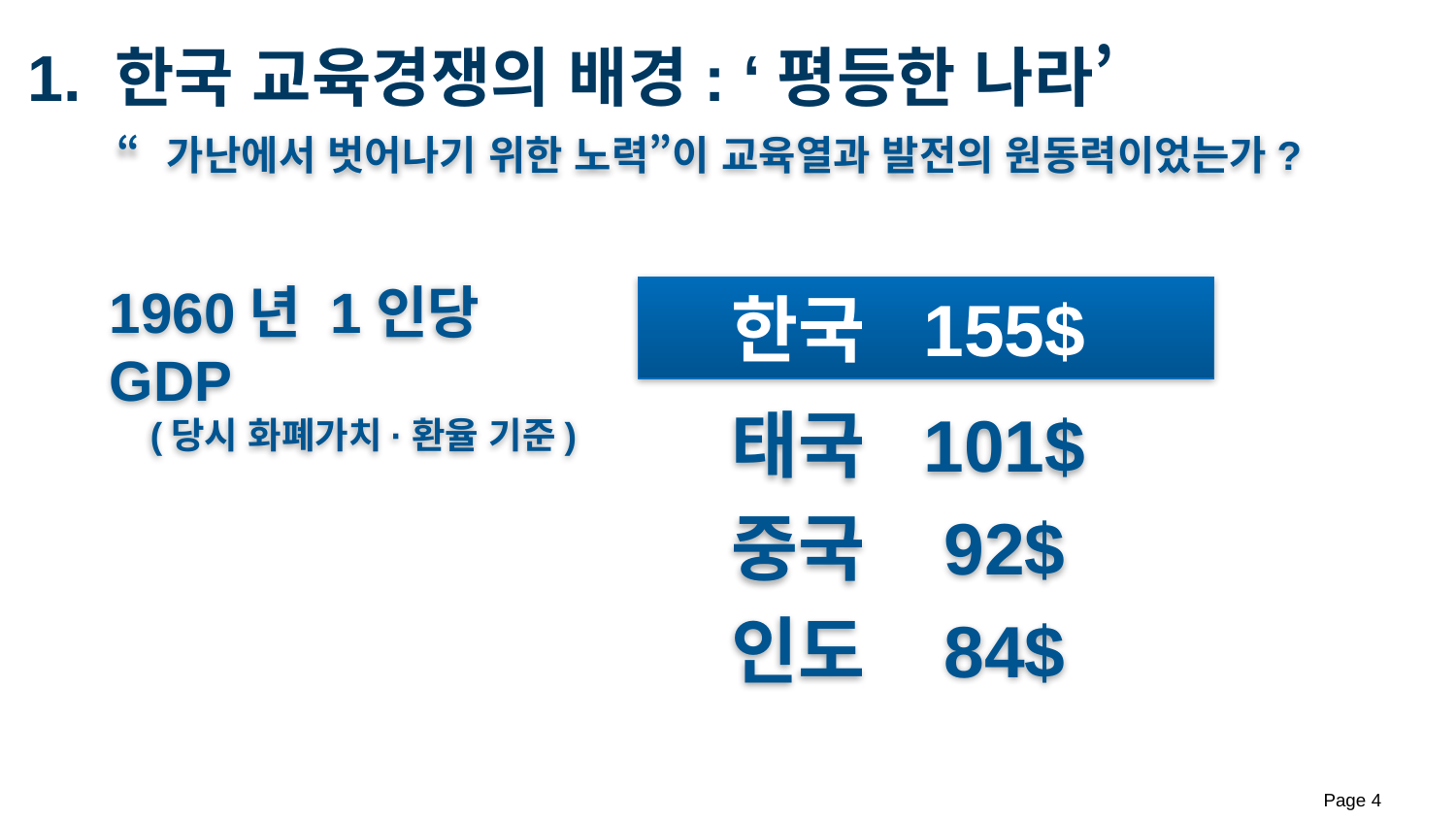

1. 한국 교육경쟁의 배경: ‘평등한 나라’
“가난에서 벗어나기 위한 노력”이 교육열과 발전의 원동력이었는가?
1960년 1인당 GDP
(당시 화폐가치·환율 기준)
   한국  155$
   태국  101$
   중국   92$
   인도   84$
Page 4